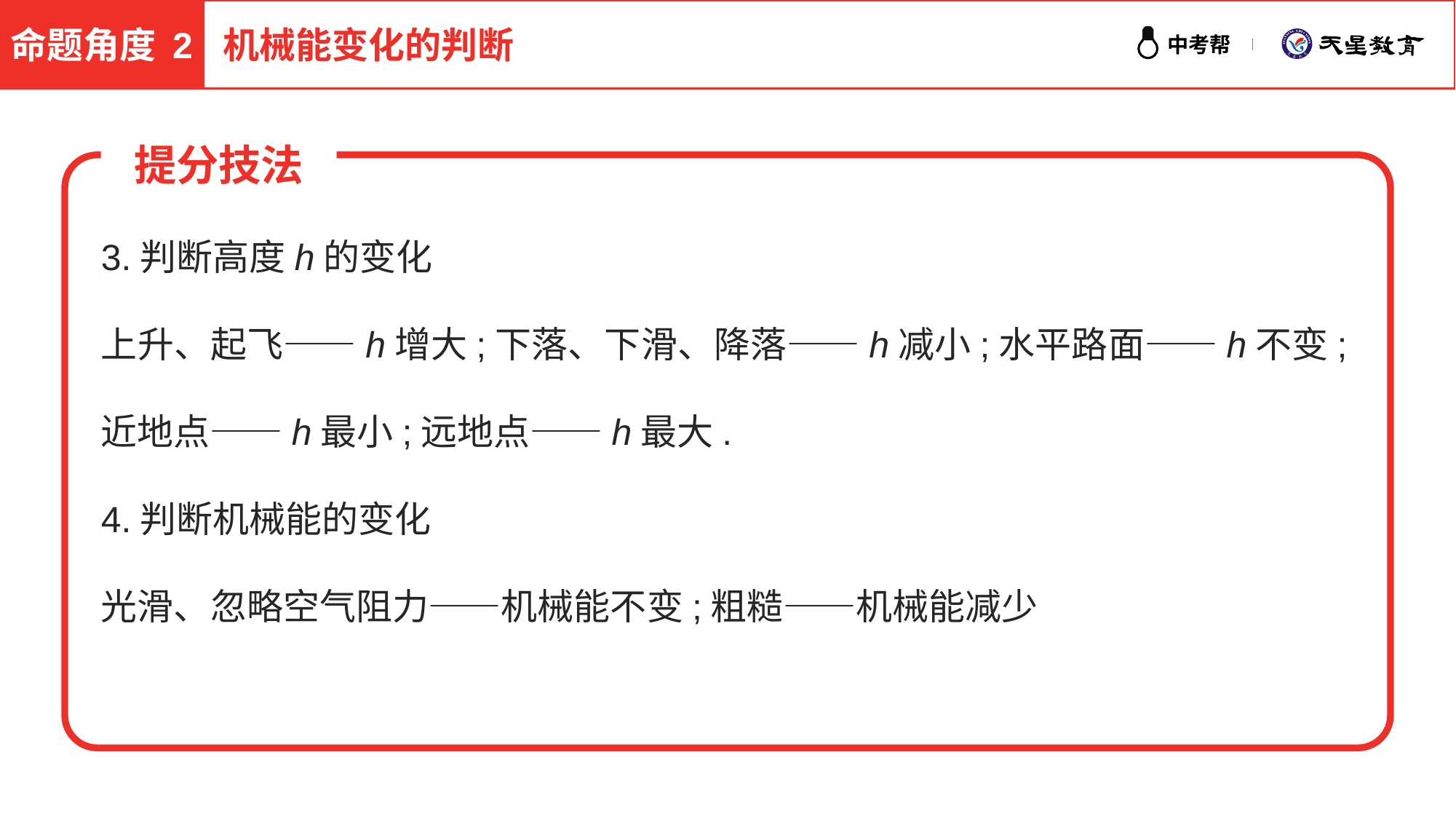

命题角度 2
机械能变化的判断
提分技法

3.判断高度h的变化
上升、起飞——h增大;下落、下滑、降落——h减小;水平路面——h不变;近地点——h最小;远地点——h最大.
4.判断机械能的变化
光滑、忽略空气阻力——机械能不变;粗糙——机械能减少